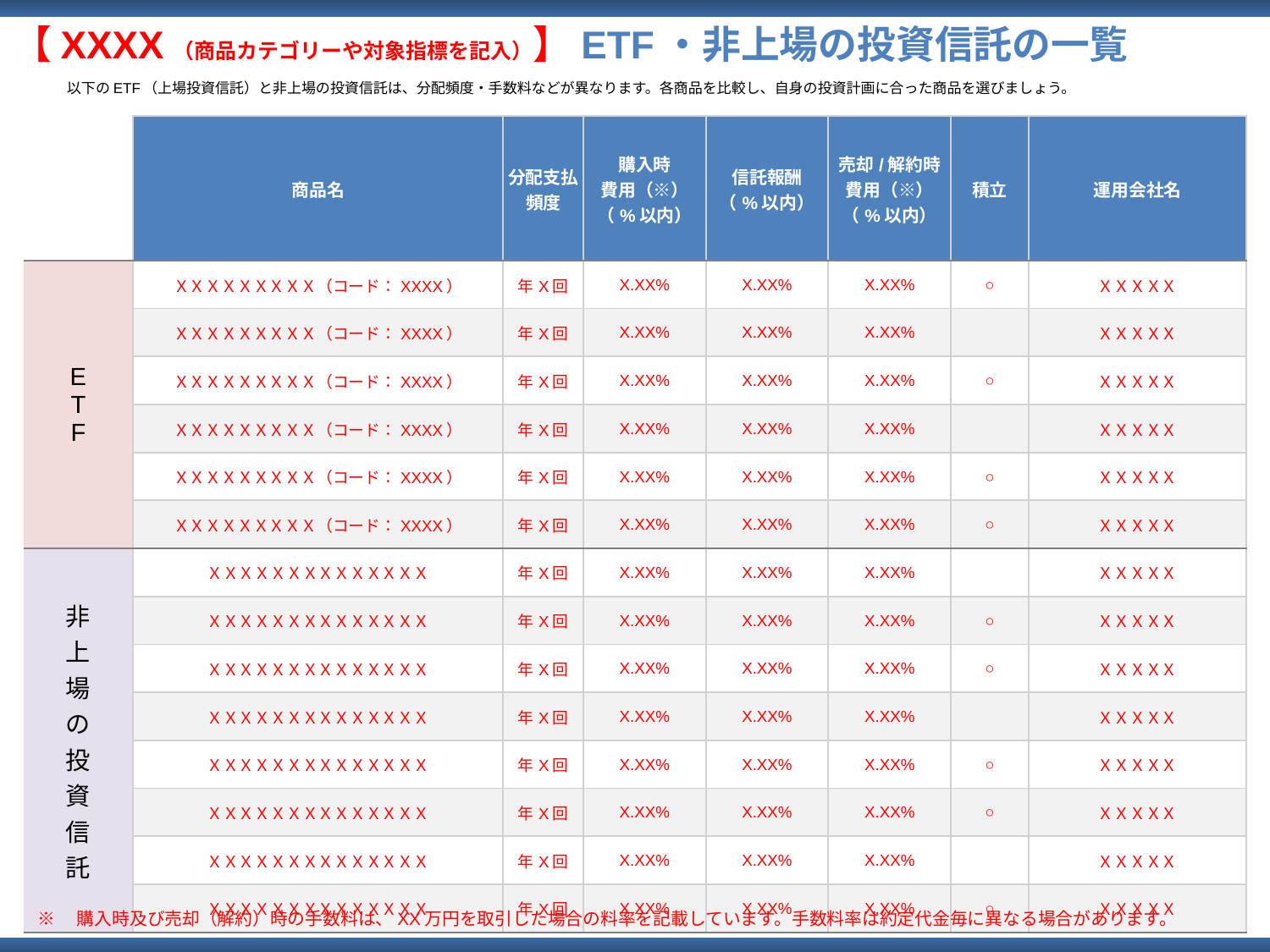

【XXXX（商品カテゴリーや対象指標を記入）】ETF・非上場の投資信託の一覧
　以下のETF（上場投資信託）と非上場の投資信託は、分配頻度・手数料などが異なります。各商品を比較し、自身の投資計画に合った商品を選びましょう。
|  | 商品名 | 分配支払頻度 | 購入時 費用（※） （%以内） | 信託報酬 （%以内） | 売却/解約時 費用（※） （%以内） | 積立 | 運用会社名 |
| --- | --- | --- | --- | --- | --- | --- | --- |
|  |  |  |  |  |  |  |  |
| E T F | ＸＸＸＸＸＸＸＸＸ（コード：XXXX） | 年X回 | X.XX% | X.XX% | X.XX% | ○ | ＸＸＸＸＸ |
|  | ＸＸＸＸＸＸＸＸＸ（コード：XXXX） | 年X回 | X.XX% | X.XX% | X.XX% |  | ＸＸＸＸＸ |
|  | ＸＸＸＸＸＸＸＸＸ（コード：XXXX） | 年X回 | X.XX% | X.XX% | X.XX% | ○ | ＸＸＸＸＸ |
|  | ＸＸＸＸＸＸＸＸＸ（コード：XXXX） | 年X回 | X.XX% | X.XX% | X.XX% |  | ＸＸＸＸＸ |
|  | ＸＸＸＸＸＸＸＸＸ（コード：XXXX） | 年X回 | X.XX% | X.XX% | X.XX% | ○ | ＸＸＸＸＸ |
|  | ＸＸＸＸＸＸＸＸＸ（コード：XXXX） | 年X回 | X.XX% | X.XX% | X.XX% | ○ | ＸＸＸＸＸ |
| 非 上 場 の 投 資 信 託 | ＸＸＸＸＸＸＸＸＸＸＸＸＸＸ | 年X回 | X.XX% | X.XX% | X.XX% |  | ＸＸＸＸＸ |
|  | ＸＸＸＸＸＸＸＸＸＸＸＸＸＸ | 年X回 | X.XX% | X.XX% | X.XX% | ○ | ＸＸＸＸＸ |
|  | ＸＸＸＸＸＸＸＸＸＸＸＸＸＸ | 年X回 | X.XX% | X.XX% | X.XX% | ○ | ＸＸＸＸＸ |
|  | ＸＸＸＸＸＸＸＸＸＸＸＸＸＸ | 年X回 | X.XX% | X.XX% | X.XX% |  | ＸＸＸＸＸ |
|  | ＸＸＸＸＸＸＸＸＸＸＸＸＸＸ | 年X回 | X.XX% | X.XX% | X.XX% | ○ | ＸＸＸＸＸ |
|  | ＸＸＸＸＸＸＸＸＸＸＸＸＸＸ | 年X回 | X.XX% | X.XX% | X.XX% | ○ | ＸＸＸＸＸ |
|  | ＸＸＸＸＸＸＸＸＸＸＸＸＸＸ | 年X回 | X.XX% | X.XX% | X.XX% |  | ＸＸＸＸＸ |
|  | ＸＸＸＸＸＸＸＸＸＸＸＸＸＸ | 年X回 | X.XX% | X.XX% | X.XX% | ○ | ＸＸＸＸＸ |
※　購入時及び売却（解約）時の手数料は、XX万円を取引した場合の料率を記載しています。手数料率は約定代金毎に異なる場合があります。